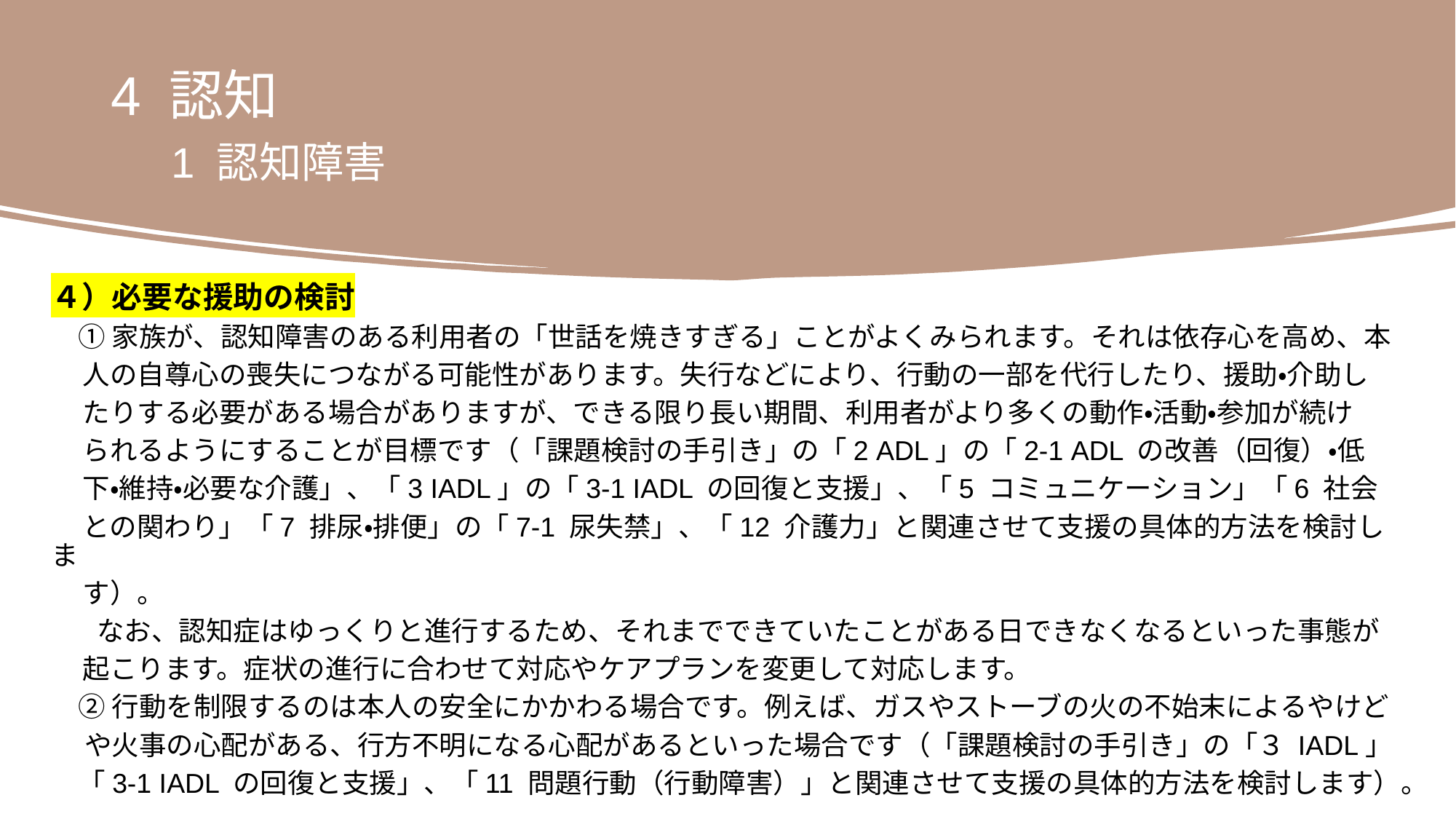

4 認知
　1 認知障害

４）必要な援助の検討
　① 家族が、認知障害のある利用者の「世話を焼きすぎる」ことがよくみられます。それは依存心を高め、本
    人の自尊心の喪失につながる可能性があります。失行などにより、行動の一部を代行したり、援助・介助し
    たりする必要がある場合がありますが、できる限り長い期間、利用者がより多くの動作・活動・参加が続け
    られるようにすることが目標です（「課題検討の手引き」の「2 ADL」の「2-1 ADL の改善（回復）・低
    下・維持・必要な介護」、「3 IADL」の「3-1 IADL の回復と支援」、「5 コミュニケーション」「6 社会
    との関わり」「7 排尿・排便」の「7-1 尿失禁」、「12 介護力」と関連させて支援の具体的方法を検討しま
    す）。
　   なお、認知症はゆっくりと進行するため、それまでできていたことがある日できなくなるといった事態が
    起こります。症状の進行に合わせて対応やケアプランを変更して対応します。
　② 行動を制限するのは本人の安全にかかわる場合です。例えば、ガスやストーブの火の不始末によるやけど
　 や火事の心配がある、行方不明になる心配があるといった場合です（「課題検討の手引き」の「３ IADL」
　「3-1 IADL の回復と支援」、「11 問題行動（行動障害）」と関連させて支援の具体的方法を検討します）。